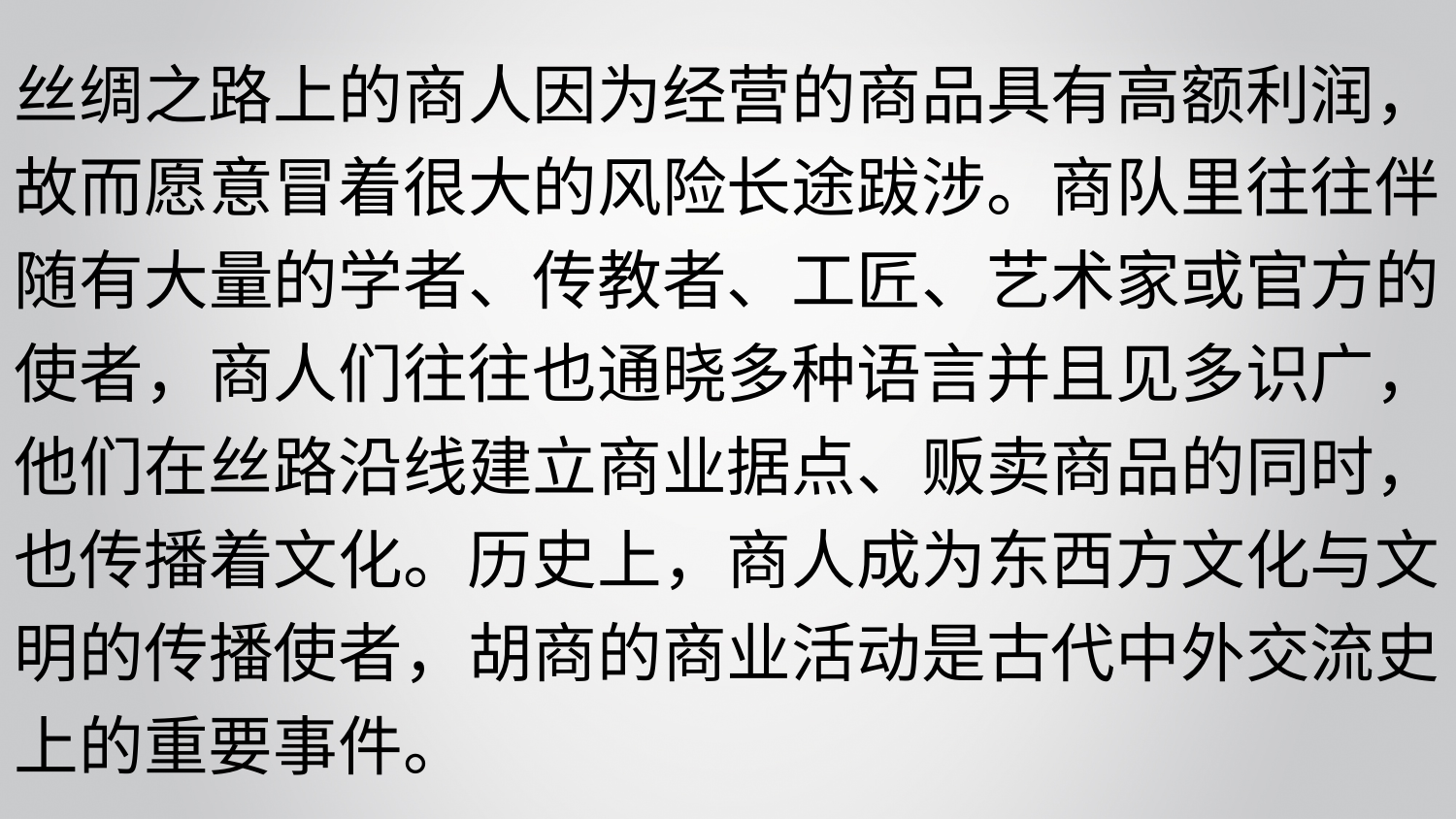

丝绸之路上的商人因为经营的商品具有高额利润，故而愿意冒着很大的风险长途跋涉。商队里往往伴随有大量的学者、传教者、工匠、艺术家或官方的使者，商人们往往也通晓多种语言并且见多识广，他们在丝路沿线建立商业据点、贩卖商品的同时，也传播着文化。历史上，商人成为东西方文化与文明的传播使者，胡商的商业活动是古代中外交流史上的重要事件。